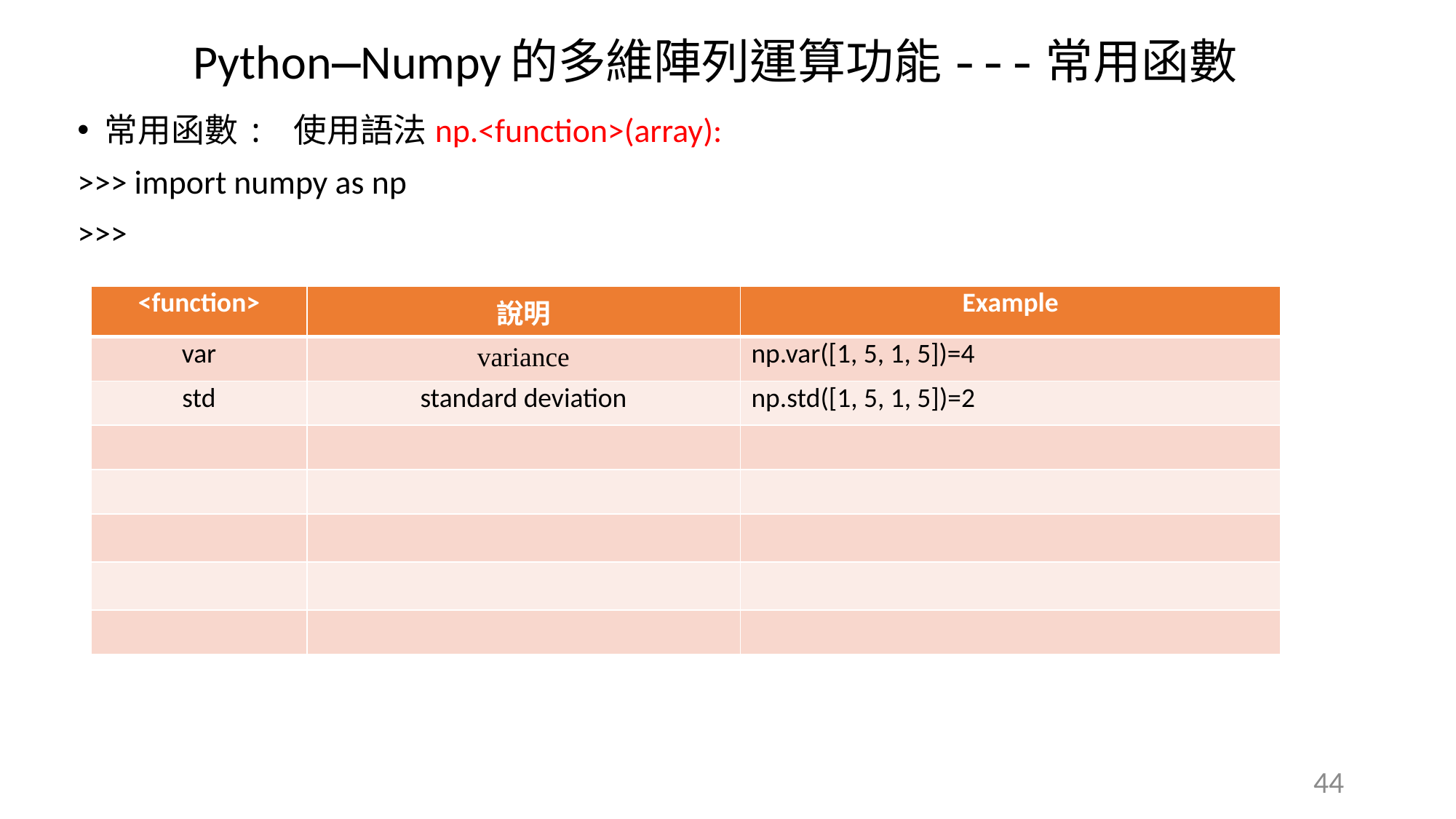

Python—Numpy的多維陣列運算功能---常用函數
常用函數: 使用語法np.<function>(array):
>>> import numpy as np
>>>

| <function> | 說明 | Example |
| --- | --- | --- |
| var | variance | np.var([1, 5, 1, 5])=4 |
| std | standard deviation | np.std([1, 5, 1, 5])=2 |
|  |  |  |
|  |  |  |
|  |  |  |
|  |  |  |
|  |  |  |
44